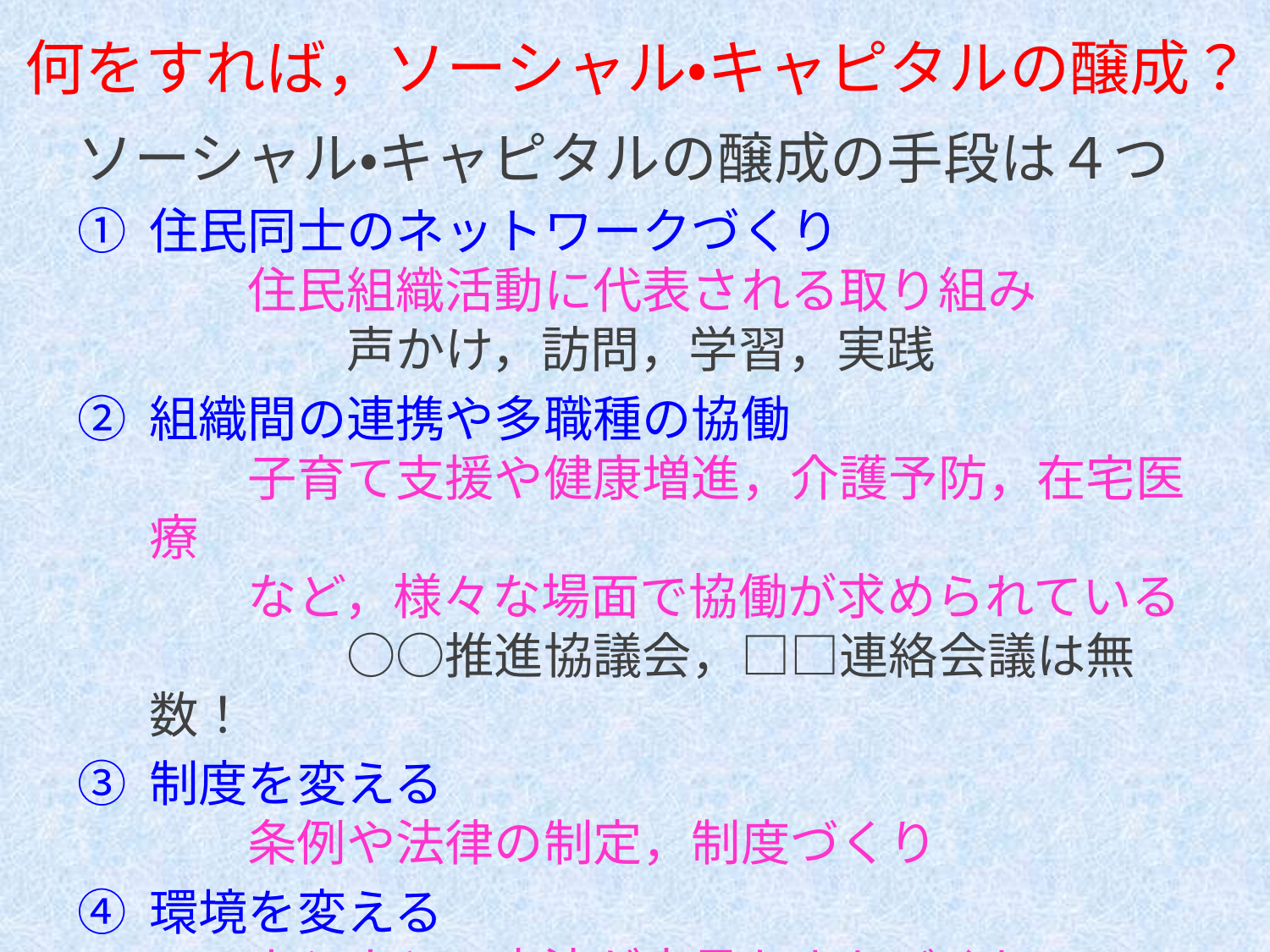

# 何をすれば，ソーシャル・キャピタルの醸成？
ソーシャル・キャピタルの醸成の手段は４つ
住民同士のネットワークづくり　
　　住民組織活動に代表される取り組み
　　　　声かけ，訪問，学習，実践
組織間の連携や多職種の協働
　　子育て支援や健康増進，介護予防，在宅医療
　　など，様々な場面で協働が求められている
　　　　○○推進協議会，□□連絡会議は無数！
制度を変える
　　条例や法律の制定，制度づくり
環境を変える
　　人と人との交流が容易なまちづくり
　　　　交流施設，公共交通機関